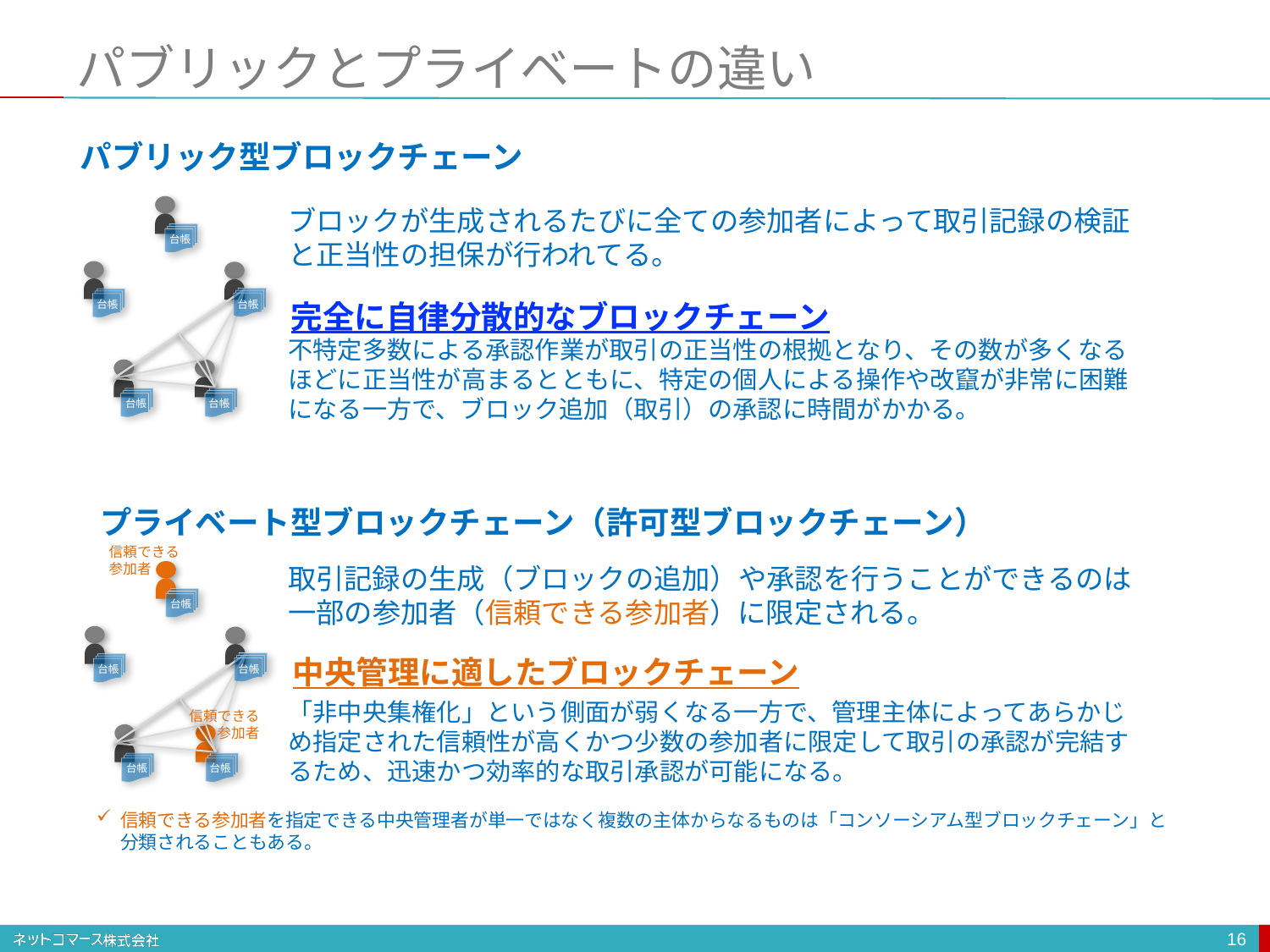

# パブリックとプライベートの違い
パブリック型ブロックチェーン

ブロックが生成されるたびに全ての参加者によって取引記録の検証と正当性の担保が行われてる。

不特定多数による承認作業が取引の正当性の根拠となり、その数が多くなるほどに正当性が高まるとともに、特定の個人による操作や改竄が非常に困難になる一方で、ブロック追加（取引）の承認に時間がかかる。

台帳

完全に自律分散的なブロックチェーン
台帳
台帳

台帳
台帳
プライベート型ブロックチェーン（許可型ブロックチェーン）
信頼できる
参加者
取引記録の生成（ブロックの追加）や承認を行うことができるのは一部の参加者（信頼できる参加者）に限定される。

「非中央集権化」という側面が弱くなる一方で、管理主体によってあらかじめ指定された信頼性が高くかつ少数の参加者に限定して取引の承認が完結するため、迅速かつ効率的な取引承認が可能になる。

台帳

中央管理に適したブロックチェーン

台帳
台帳
信頼できる
参加者

台帳
台帳
信頼できる参加者を指定できる中央管理者が単一ではなく複数の主体からなるものは「コンソーシアム型ブロックチェーン」と分類されることもある。
16